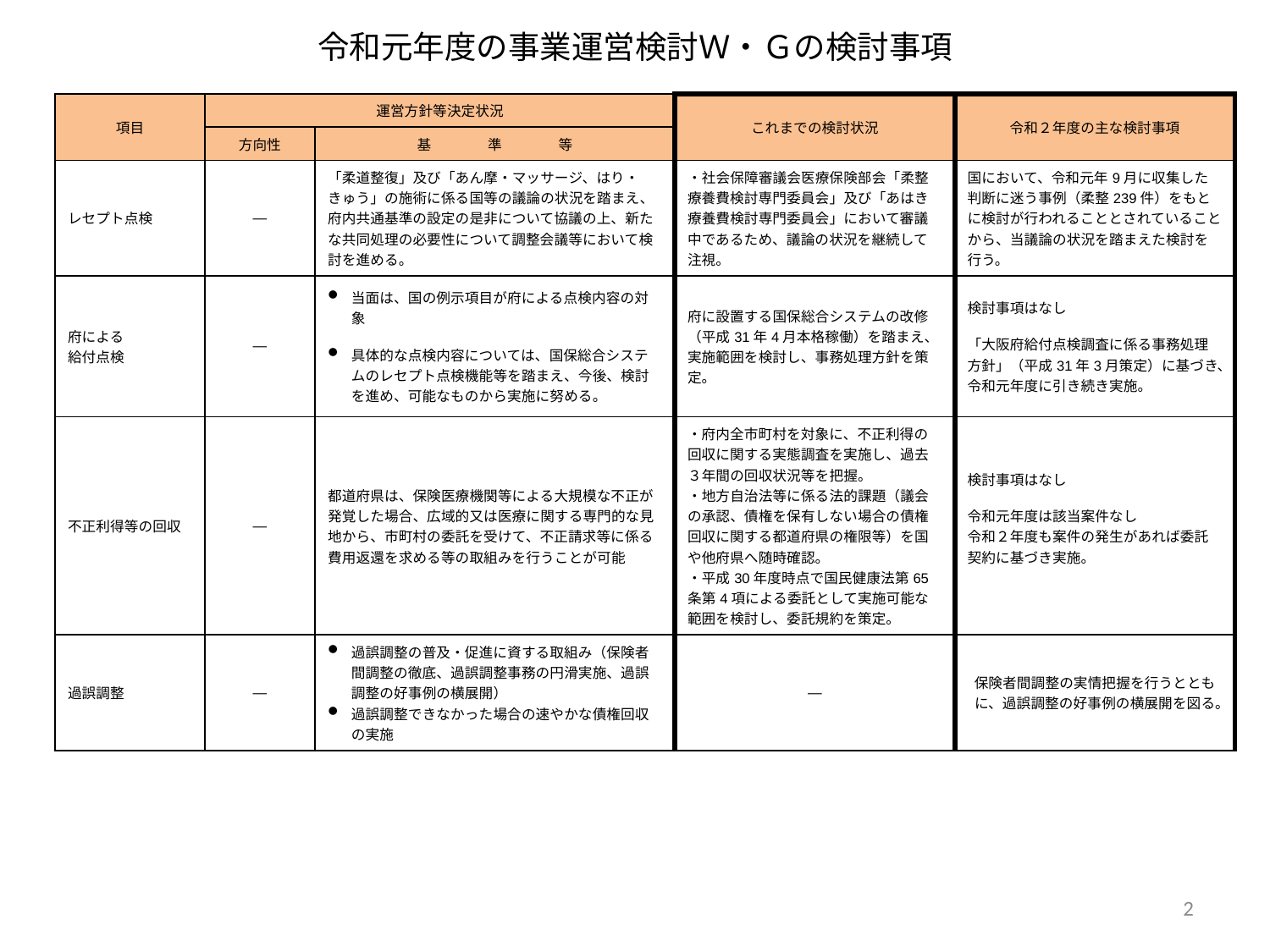

# 令和元年度の事業運営検討Ｗ・Ｇの検討事項
| 項目 | 運営方針等決定状況 |  | これまでの検討状況 | 令和２年度の主な検討事項 |
| --- | --- | --- | --- | --- |
|  | 方向性 | 基　　　　準　　　　等 |  |  |
| レセプト点検 | ― | 「柔道整復」及び「あん摩・マッサージ、はり・きゅう」の施術に係る国等の議論の状況を踏まえ、府内共通基準の設定の是非について協議の上、新たな共同処理の必要性について調整会議等において検討を進める。 | ・社会保障審議会医療保険部会「柔整療養費検討専門委員会」及び「あはき療養費検討専門委員会」において審議中であるため、議論の状況を継続して注視。 | 国において、令和元年9月に収集した判断に迷う事例（柔整239件）をもとに検討が行われることとされていることから、当議論の状況を踏まえた検討を行う。 |
| 府による 給付点検 | ― | 当面は、国の例示項目が府による点検内容の対象 具体的な点検内容については、国保総合システムのレセプト点検機能等を踏まえ、今後、検討を進め、可能なものから実施に努める。 | 府に設置する国保総合システムの改修（平成31年4月本格稼働）を踏まえ、実施範囲を検討し、事務処理方針を策定。 | 検討事項はなし 「大阪府給付点検調査に係る事務処理方針」（平成31年3月策定）に基づき、令和元年度に引き続き実施。 |
| 不正利得等の回収 | ― | 都道府県は、保険医療機関等による大規模な不正が発覚した場合、広域的又は医療に関する専門的な見地から、市町村の委託を受けて、不正請求等に係る費用返還を求める等の取組みを行うことが可能 | ・府内全市町村を対象に、不正利得の回収に関する実態調査を実施し、過去３年間の回収状況等を把握。 ・地方自治法等に係る法的課題（議会の承認、債権を保有しない場合の債権回収に関する都道府県の権限等）を国や他府県へ随時確認。 ・平成30年度時点で国民健康法第65条第4項による委託として実施可能な範囲を検討し、委託規約を策定。 | 検討事項はなし 令和元年度は該当案件なし 令和２年度も案件の発生があれば委託契約に基づき実施。 |
| 過誤調整 | ― | 過誤調整の普及・促進に資する取組み（保険者間調整の徹底、過誤調整事務の円滑実施、過誤調整の好事例の横展開） 過誤調整できなかった場合の速やかな債権回収の実施 | ― | 保険者間調整の実情把握を行うとともに、過誤調整の好事例の横展開を図る。 |
2